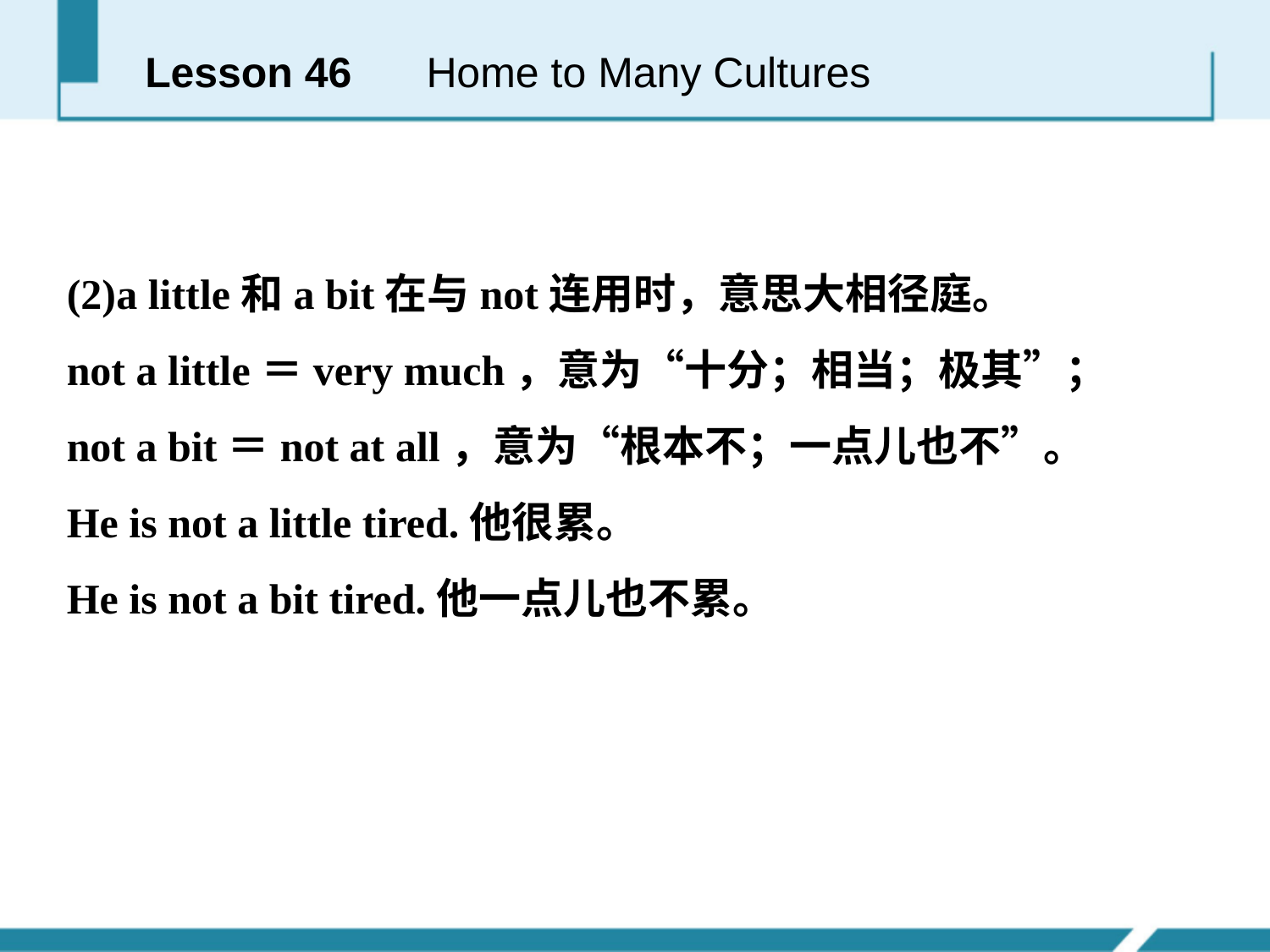

Lesson 46 　Home to Many Cultures
(2)a little和a bit在与not连用时，意思大相径庭。
not a little＝very much，意为“十分；相当；极其”；
not a bit＝not at all，意为“根本不；一点儿也不”。
He is not a little tired.他很累。
He is not a bit tired.他一点儿也不累。